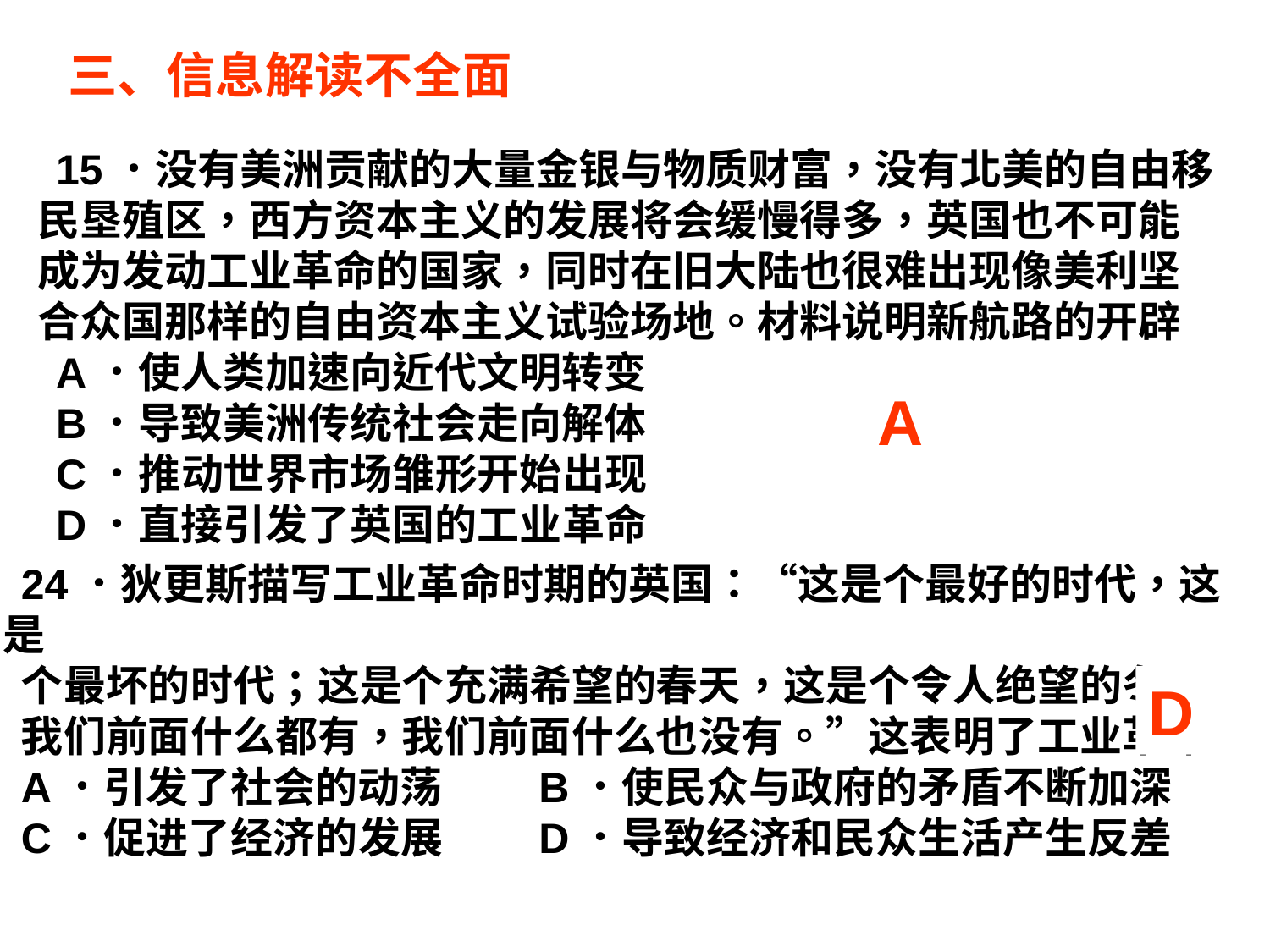

三、信息解读不全面
#
15．没有美洲贡献的大量金银与物质财富，没有北美的自由移民垦殖区，西方资本主义的发展将会缓慢得多，英国也不可能成为发动工业革命的国家，同时在旧大陆也很难出现像美利坚合众国那样的自由资本主义试验场地。材料说明新航路的开辟
A．使人类加速向近代文明转变
B．导致美洲传统社会走向解体
C．推动世界市场雏形开始出现
D．直接引发了英国的工业革命
A
24．狄更斯描写工业革命时期的英国：“这是个最好的时代，这是
个最坏的时代；这是个充满希望的春天，这是个令人绝望的冬天；
我们前面什么都有，我们前面什么也没有。”这表明了工业革命
A．引发了社会的动荡         B．使民众与政府的矛盾不断加深
C．促进了经济的发展         D．导致经济和民众生活产生反差
D